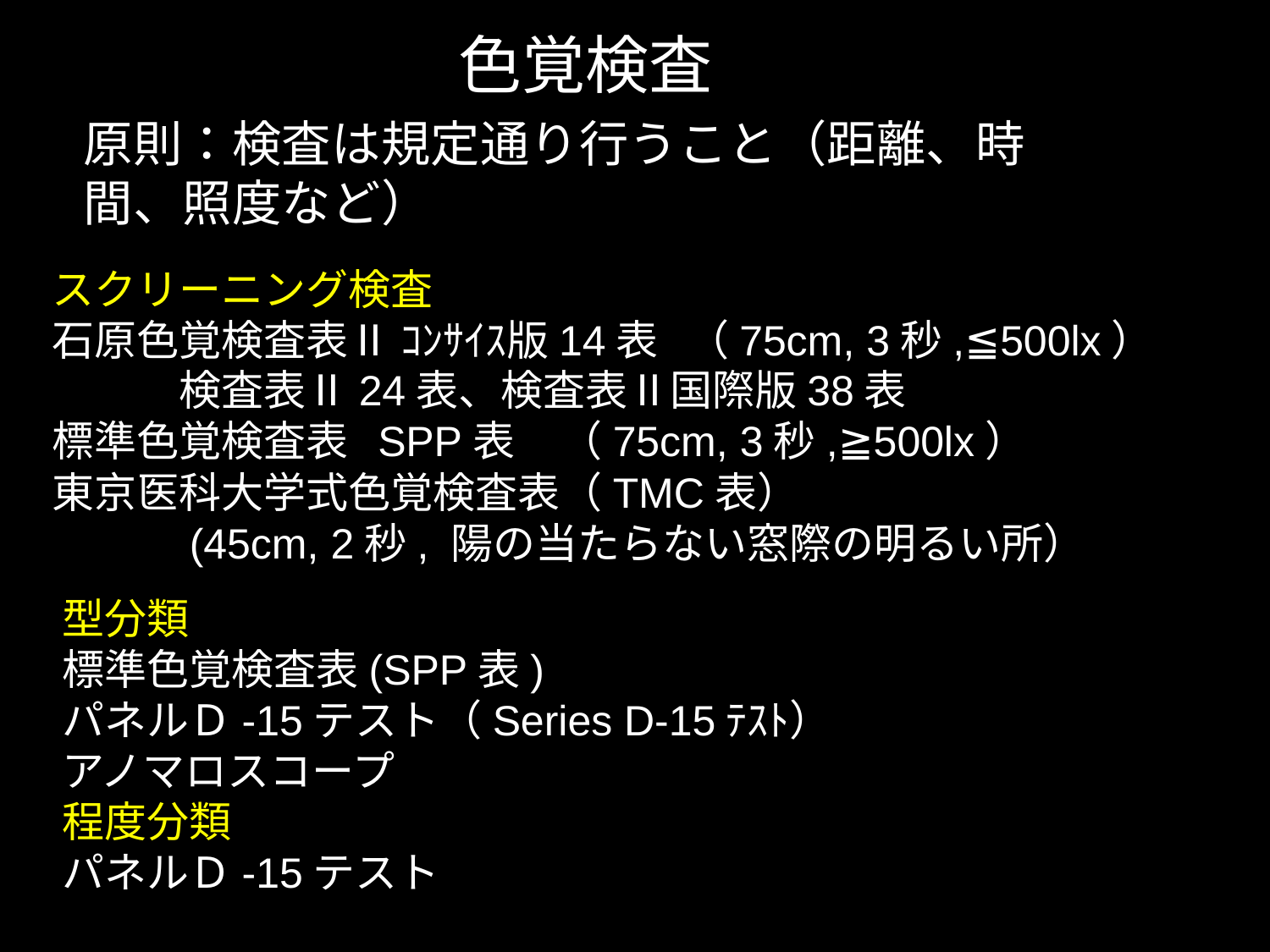

色覚検査
原則：検査は規定通り行うこと（距離、時間、照度など）
スクリーニング検査
石原色覚検査表Ⅱ ｺﾝｻｲｽ版14表   （75cm, 3秒,≦500lx）
　　　検査表Ⅱ24表、検査表Ⅱ国際版38表
標準色覚検査表  SPP表	（75cm, 3秒,≧500lx）
東京医科大学式色覚検査表（TMC表）
　　　(45cm, 2秒, 陽の当たらない窓際の明るい所）
型分類
標準色覚検査表(SPP表)
パネルＤ-15テスト（Series D-15ﾃｽﾄ）
アノマロスコープ
程度分類
パネルＤ-15テスト